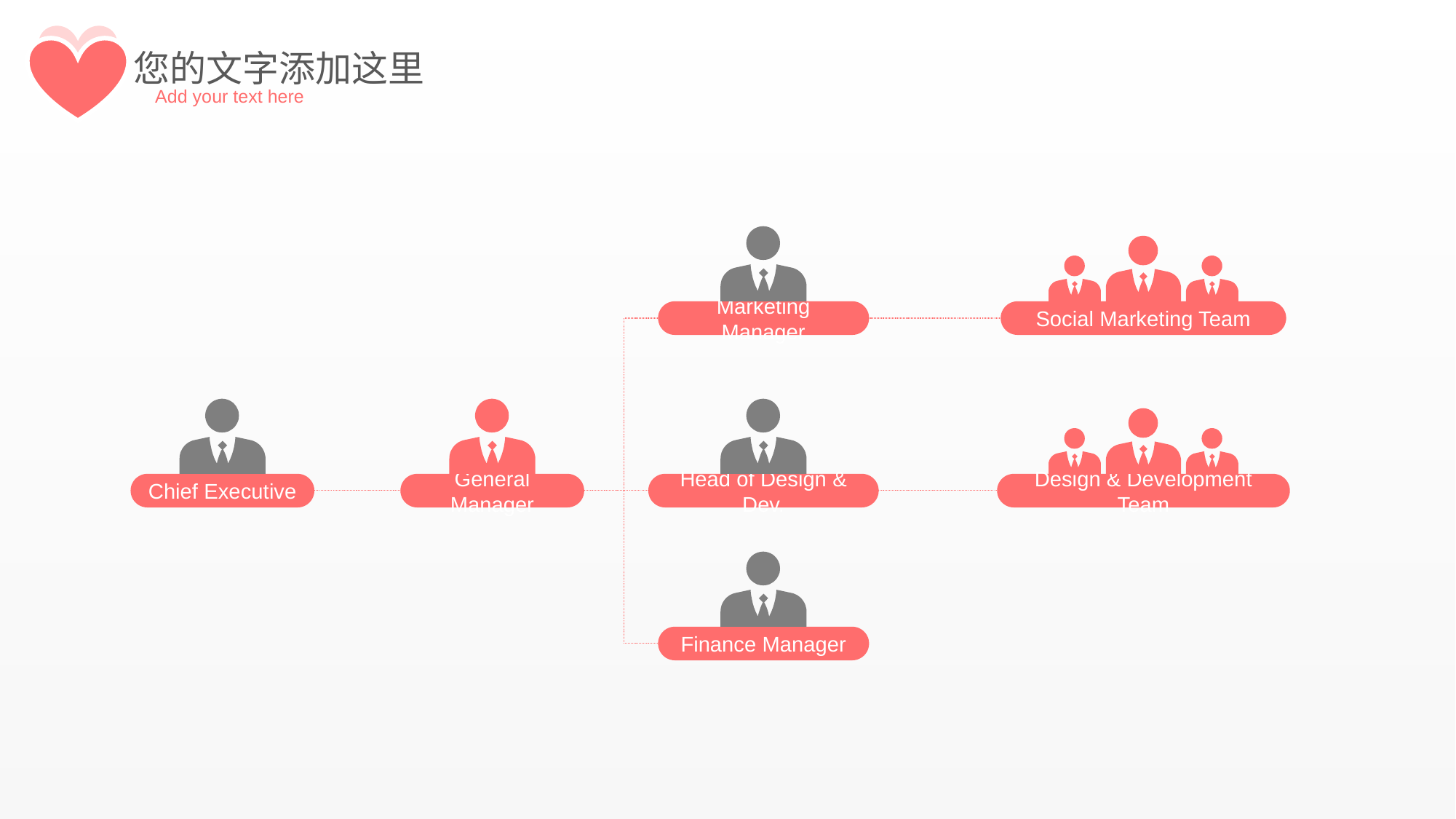

您的文字添加这里
 Add your text here

Marketing Manager

Head of Design & Dev.

Finance Manager

Social Marketing Team

Design & Development Team

Chief Executive

General Manager